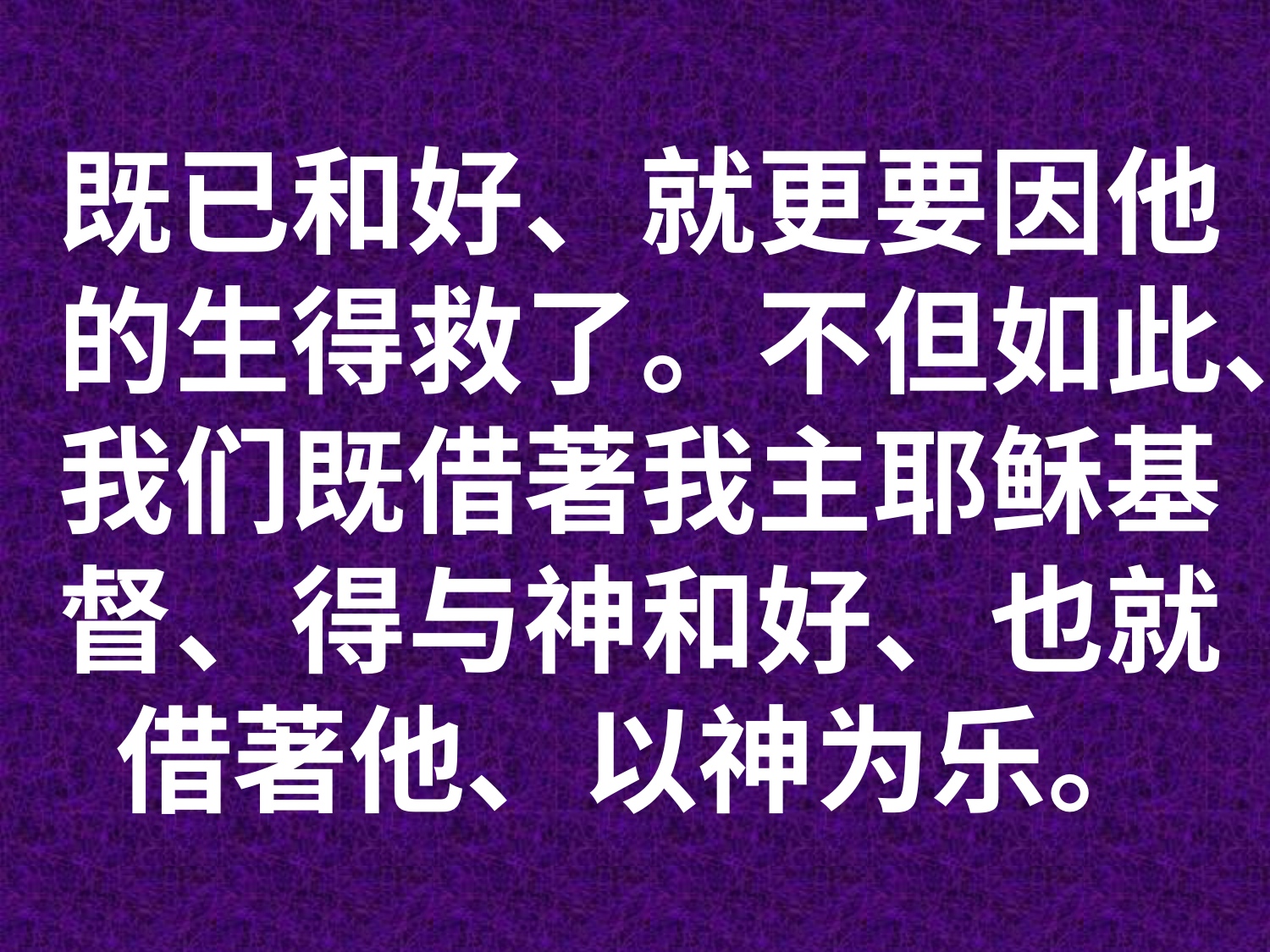

# 既已和好、就更要因他的生得救了。不但如此、我们既借著我主耶稣基督、得与神和好、也就借著他、以神为乐。